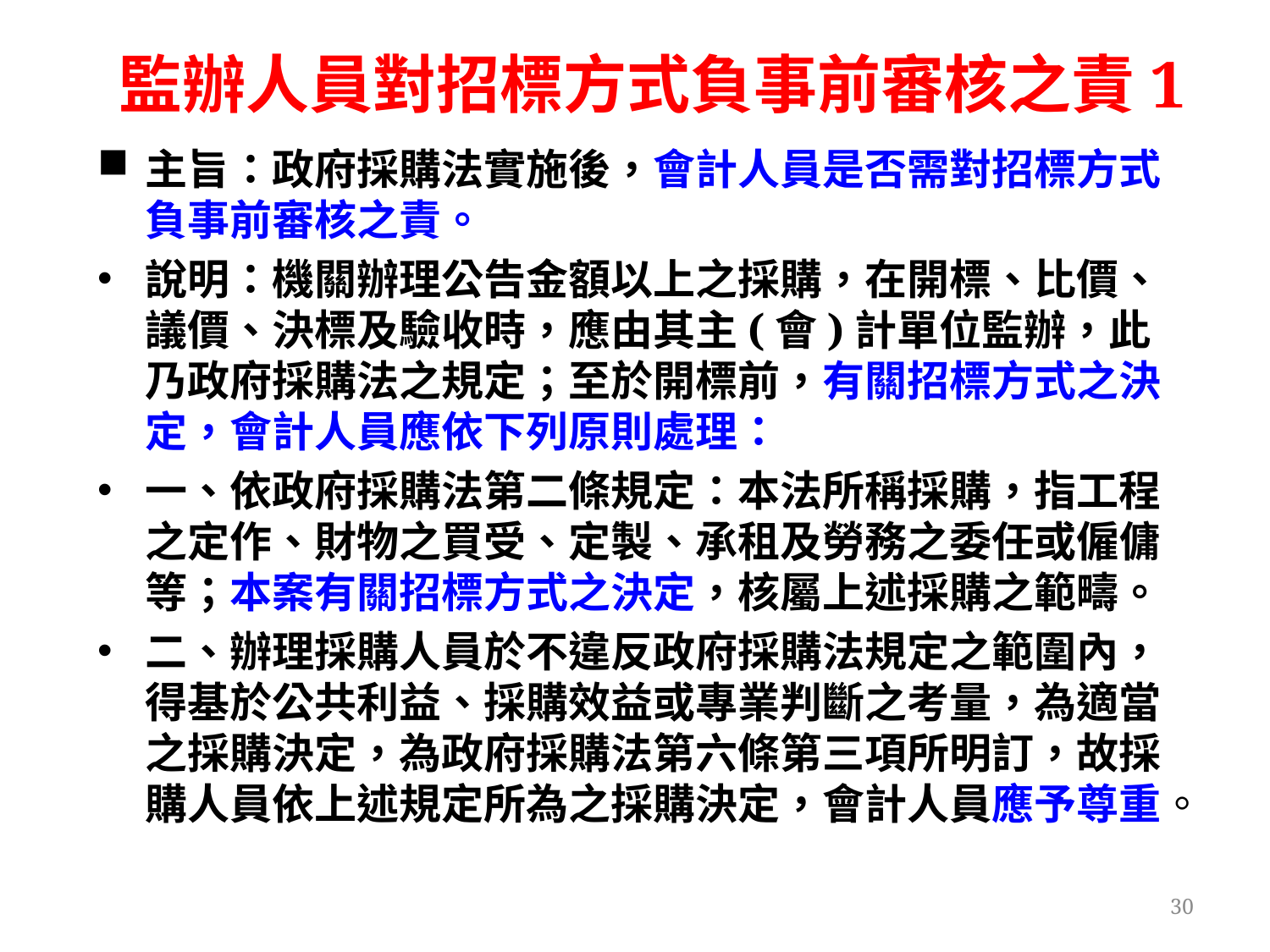

# 監辦人員對招標方式負事前審核之責1
主旨：政府採購法實施後，會計人員是否需對招標方式負事前審核之責。
說明：機關辦理公告金額以上之採購，在開標、比價、議價、決標及驗收時，應由其主(會)計單位監辦，此乃政府採購法之規定；至於開標前，有關招標方式之決定，會計人員應依下列原則處理：
一、依政府採購法第二條規定：本法所稱採購，指工程之定作、財物之買受、定製、承租及勞務之委任或僱傭等；本案有關招標方式之決定，核屬上述採購之範疇。
二、辦理採購人員於不違反政府採購法規定之範圍內，得基於公共利益、採購效益或專業判斷之考量，為適當之採購決定，為政府採購法第六條第三項所明訂，故採購人員依上述規定所為之採購決定，會計人員應予尊重。
30